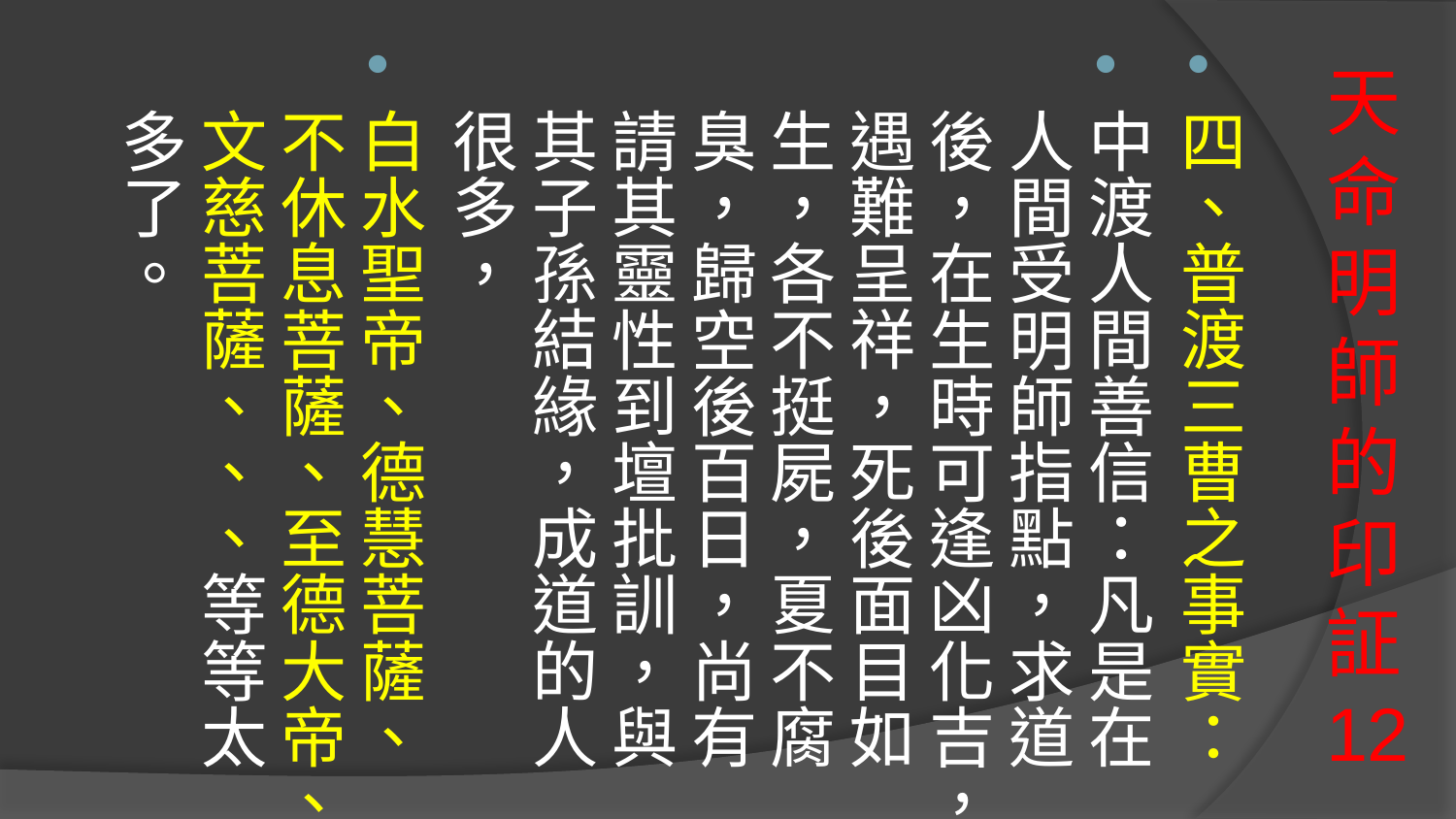

四、普渡三曹之事實：
中渡人間善信：凡是在人間受明師指點，求道後，在生時可逢凶化吉，遇難呈祥，死後面目如生，各不挺屍，夏不腐臭，歸空後百日，尚有請其靈性到壇批訓，與其子孫結緣，成道的人很多，
白水聖帝、德慧菩薩、不休息菩薩、至德大帝、文慈菩薩、、、等等太多了。

# 天命明師的印証12